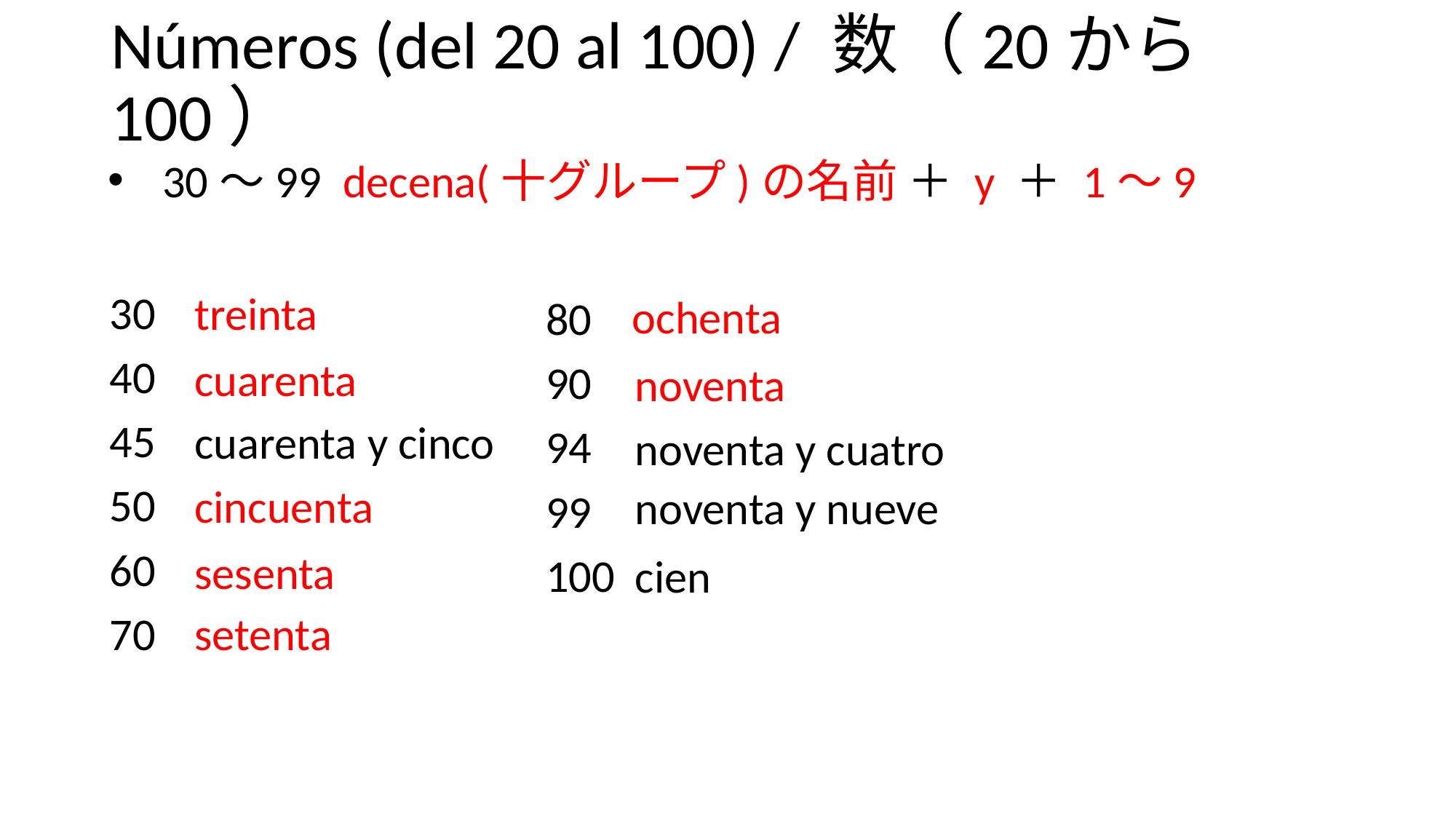

# Números (del 20 al 100) / 数（20から100）
30〜99  decena(十グループ)の名前 ＋ y ＋ 1〜9

treinta
ochenta
30
40
45
50
60
70

80
90
94
99
100

cuarenta
noventa
cuarenta y cinco
noventa y cuatro
cincuenta
noventa y nueve
sesenta
cien
setenta